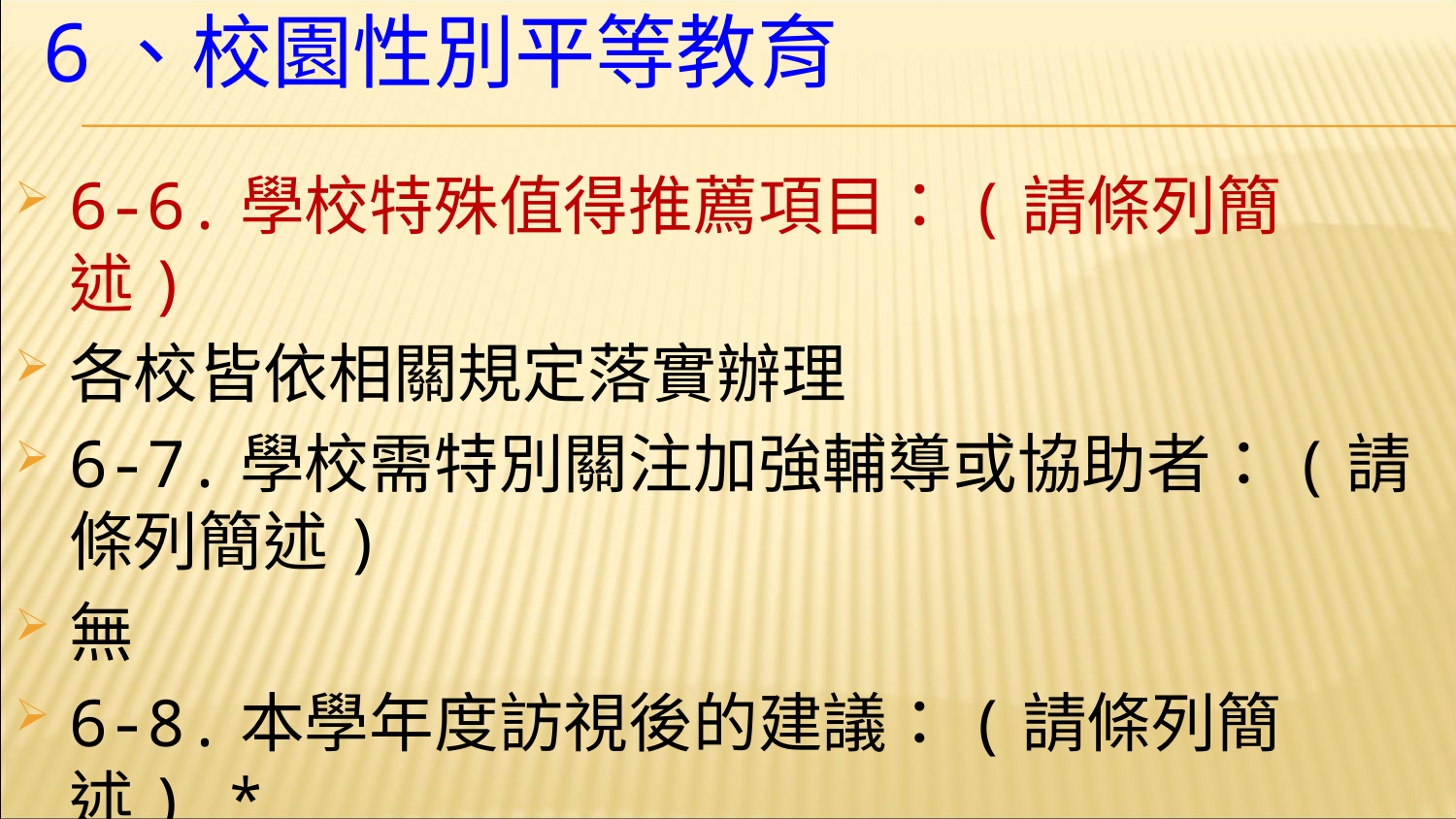

# 6、校園性別平等教育
6-6.學校特殊值得推薦項目：(請條列簡述)
各校皆依相關規定落實辦理
6-7.學校需特別關注加強輔導或協助者：(請條列簡述)
無
6-8.本學年度訪視後的建議：(請條列簡述) *
無